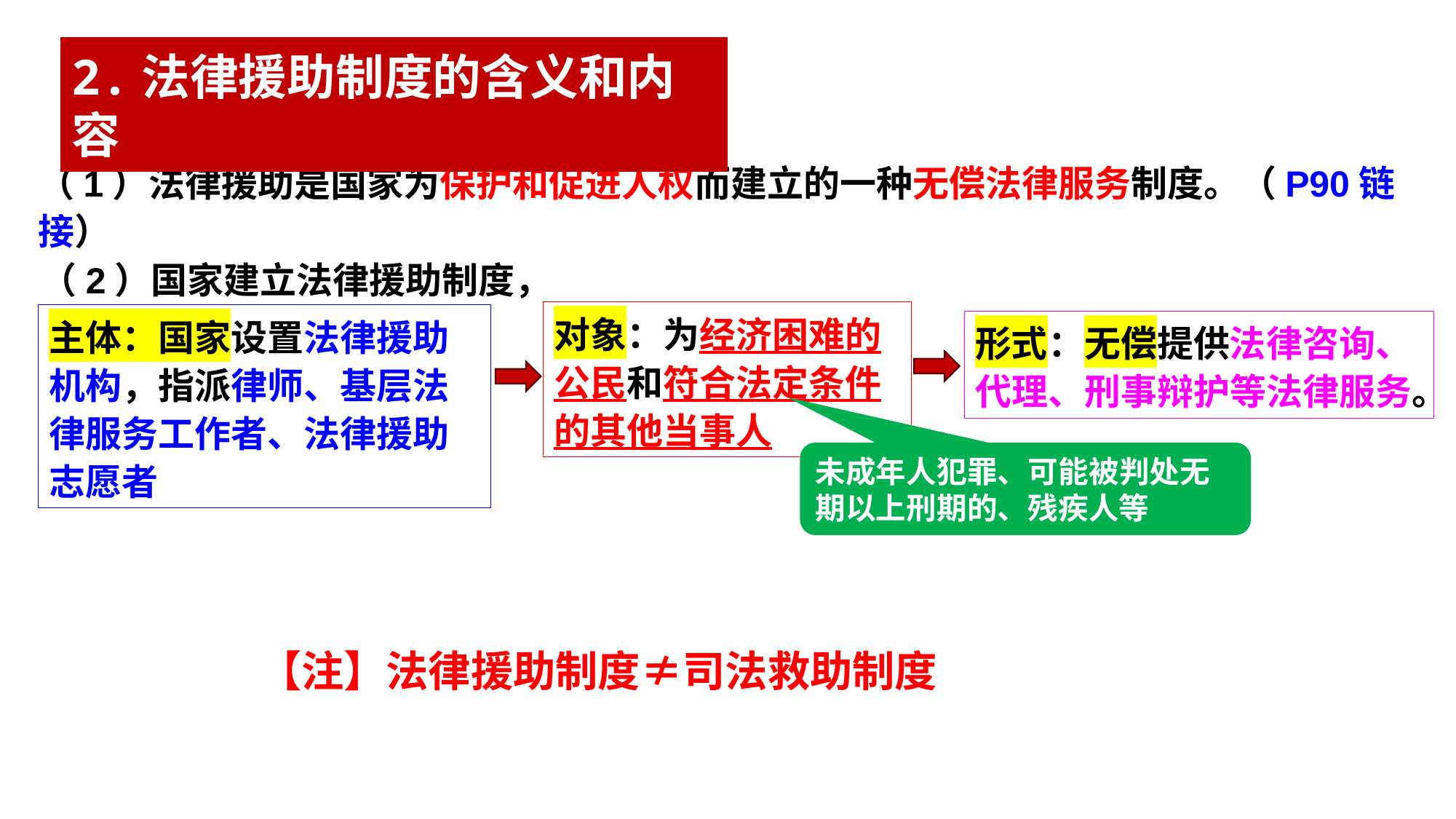

2.法律援助制度的含义和内容
（1）法律援助是国家为保护和促进人权而建立的一种无偿法律服务制度。（P90链接）
（2）国家建立法律援助制度，
对象：为经济困难的公民和符合法定条件的其他当事人
主体：国家设置法律援助机构，指派律师、基层法律服务工作者、法律援助志愿者
形式：无偿提供法律咨询、代理、刑事辩护等法律服务。

未成年人犯罪、可能被判处无期以上刑期的、残疾人等
【注】法律援助制度≠司法救助制度